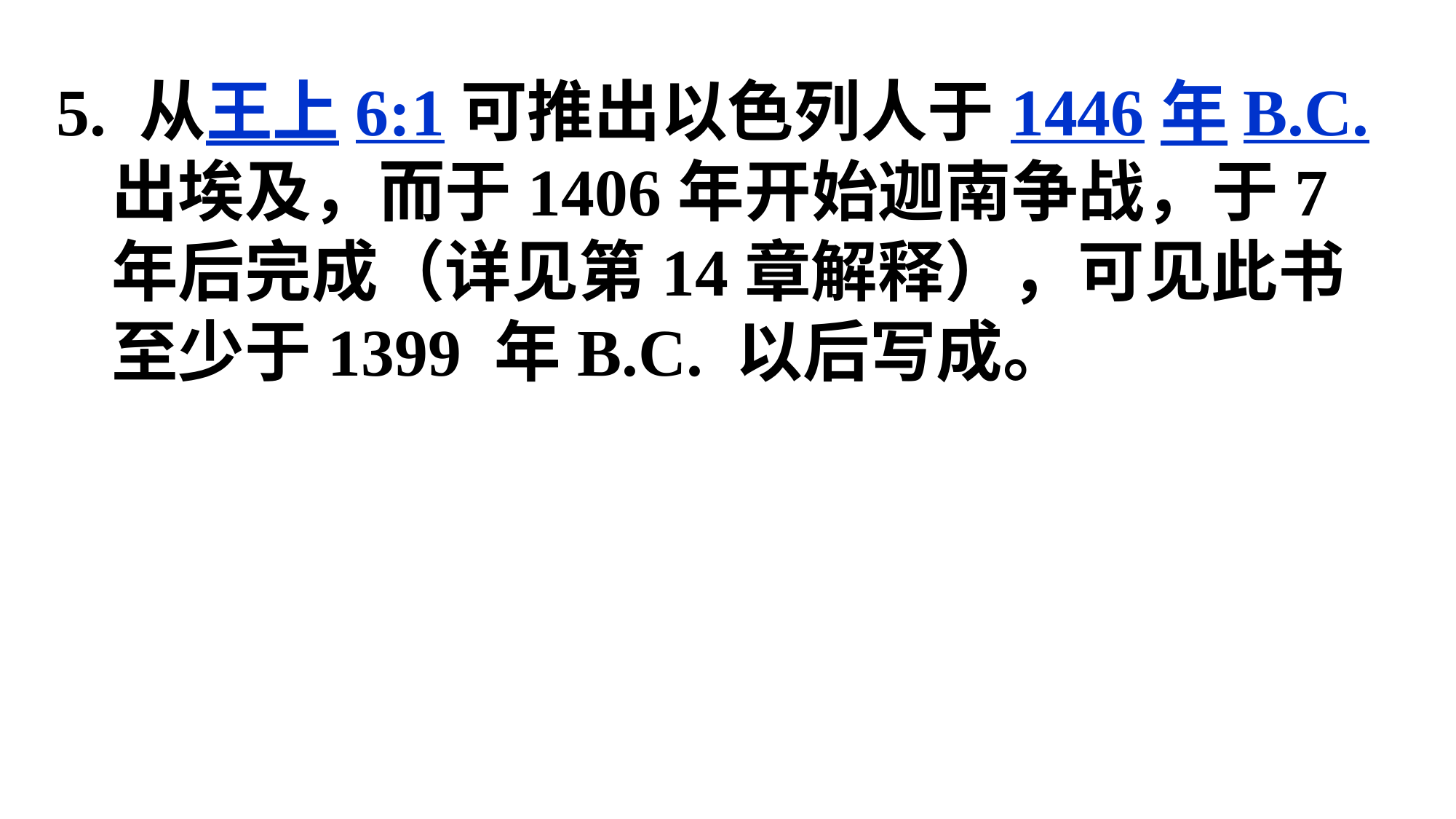

5. 从王上6:1可推出以色列人于1446年B.C. 出埃及，而于1406年开始迦南争战，于7年后完成（详见第14章解释），可见此书至少于1399 年B.C. 以后写成。